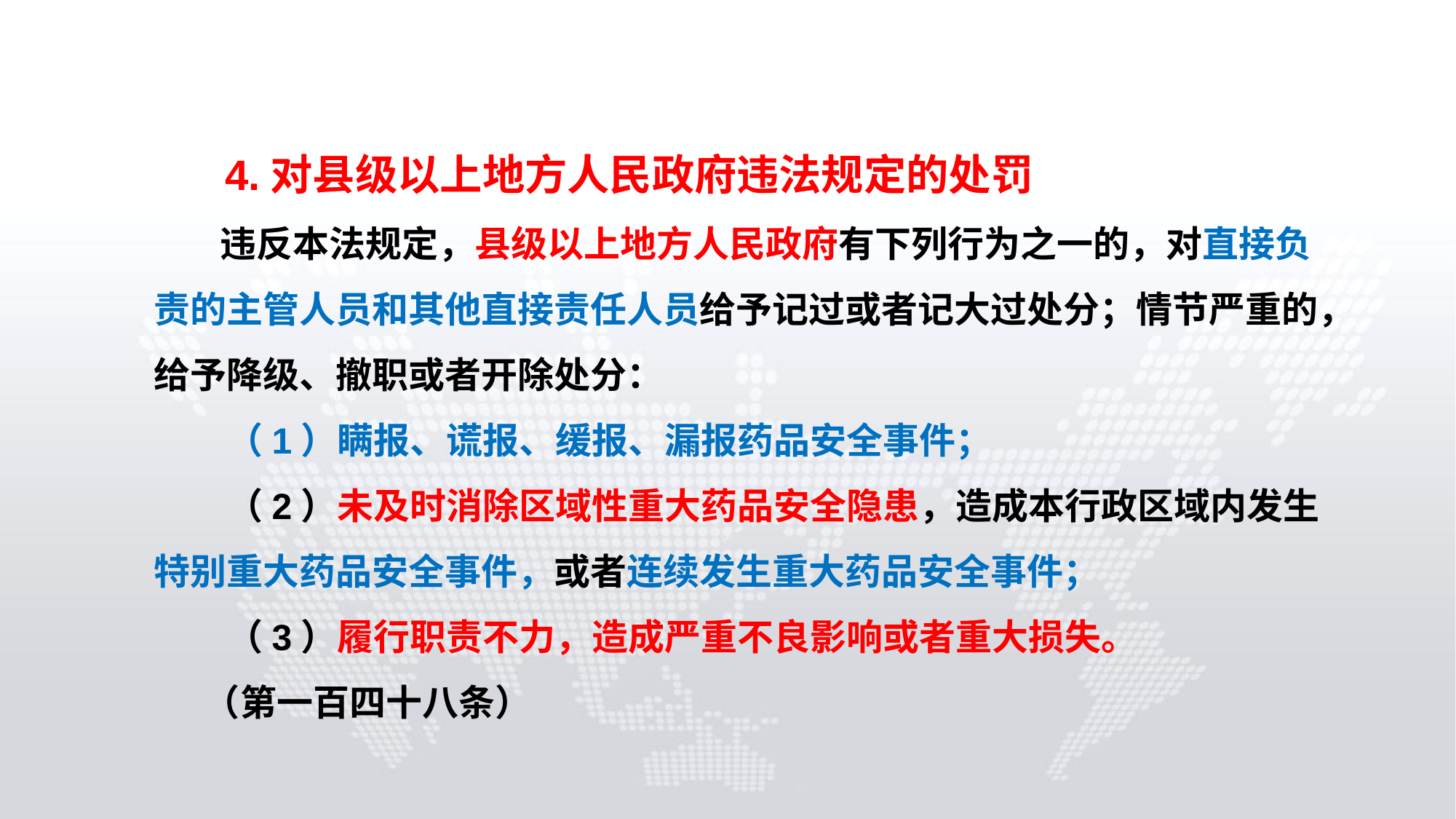

4.对县级以上地方人民政府违法规定的处罚
       违反本法规定，县级以上地方人民政府有下列行为之一的，对直接负责的主管人员和其他直接责任人员给予记过或者记大过处分；情节严重的，给予降级、撤职或者开除处分：
　　（1）瞒报、谎报、缓报、漏报药品安全事件；
　　（2）未及时消除区域性重大药品安全隐患，造成本行政区域内发生特别重大药品安全事件，或者连续发生重大药品安全事件；
　　（3）履行职责不力，造成严重不良影响或者重大损失。
     （第一百四十八条）